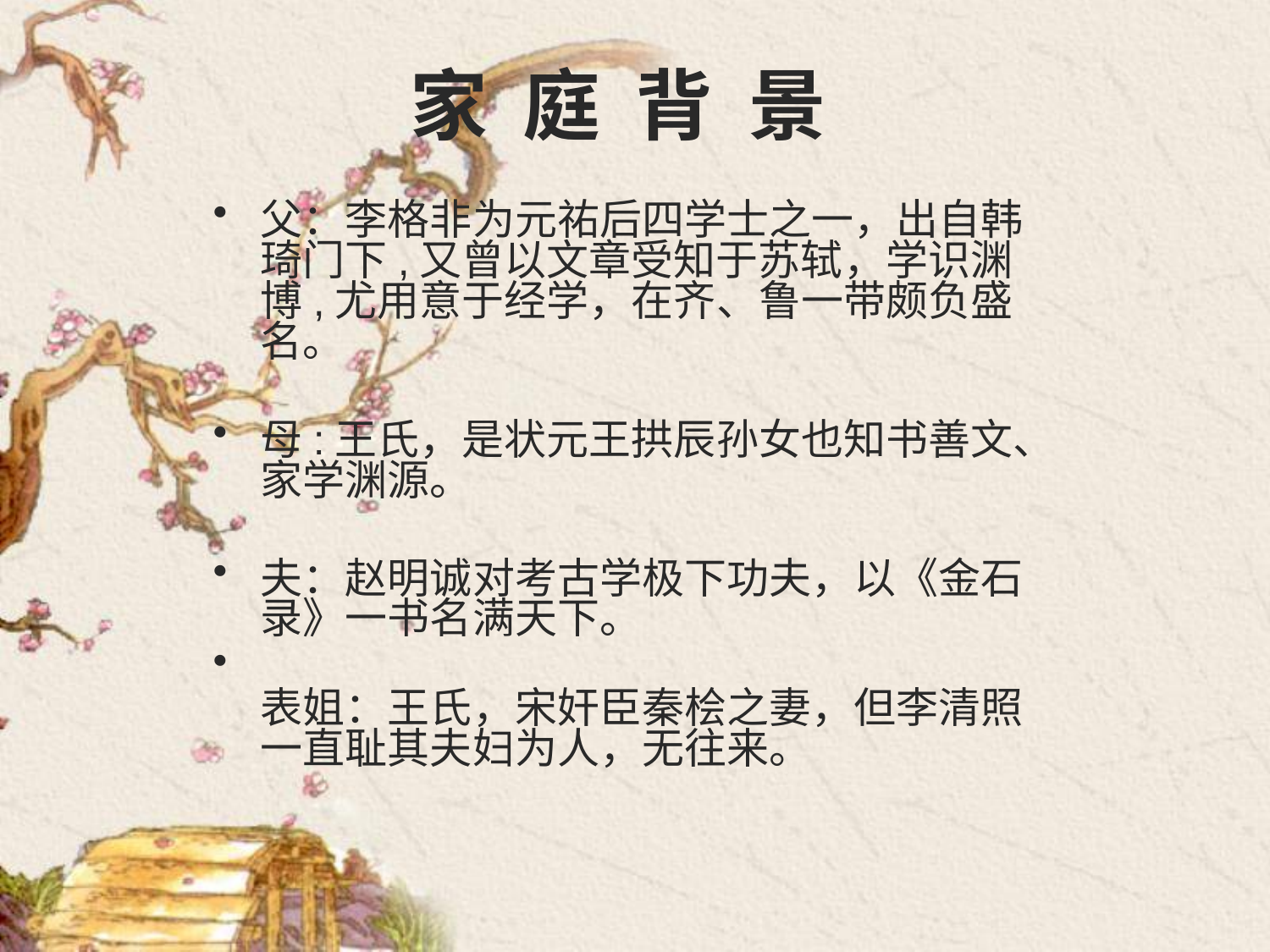

# 家  庭  背  景
父：李格非为元祐后四学士之一，出自韩琦门下,又曾以文章受知于苏轼，学识渊博,尤用意于经学，在齐、鲁一带颇负盛名。

母:王氏，是状元王拱辰孙女也知书善文、家学渊源。

夫：赵明诚对考古学极下功夫，以《金石录》一书名满天下。
表姐：王氏，宋奸臣秦桧之妻，但李清照一直耻其夫妇为人，无往来。